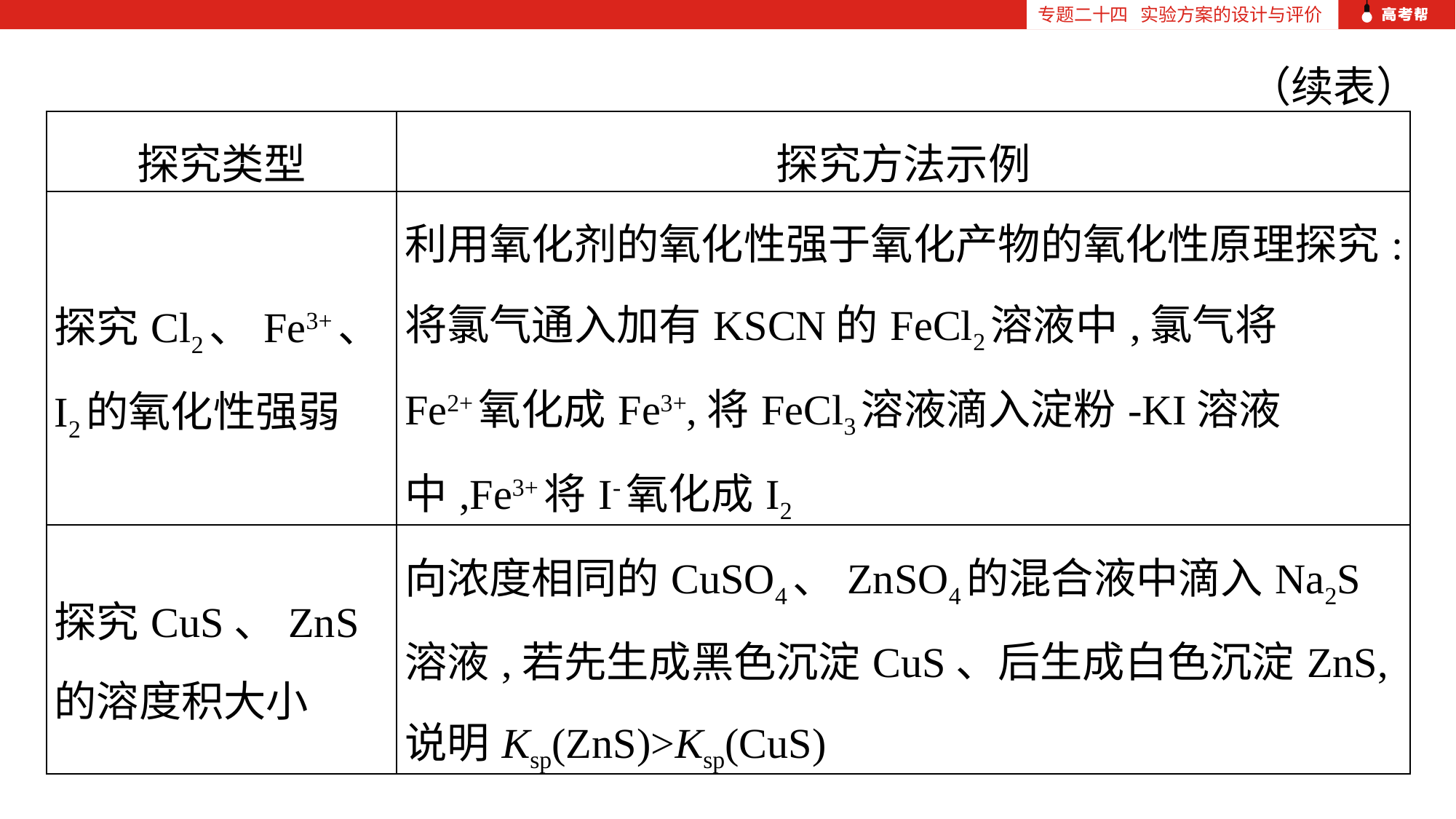

专题二十四   实验方案的设计与评价
（续表）
| 探究类型 | 探究方法示例 |
| --- | --- |
| 探究Cl2、Fe3+、I2的氧化性强弱 | 利用氧化剂的氧化性强于氧化产物的氧化性原理探究:将氯气通入加有KSCN的FeCl2溶液中,氯气将Fe2+氧化成Fe3+,将FeCl3溶液滴入淀粉-KI溶液中,Fe3+将I-氧化成I2 |
| 探究CuS、ZnS的溶度积大小 | 向浓度相同的CuSO4、ZnSO4的混合液中滴入Na2S溶液,若先生成黑色沉淀CuS、后生成白色沉淀ZnS,说明Ksp(ZnS)>Ksp(CuS) |